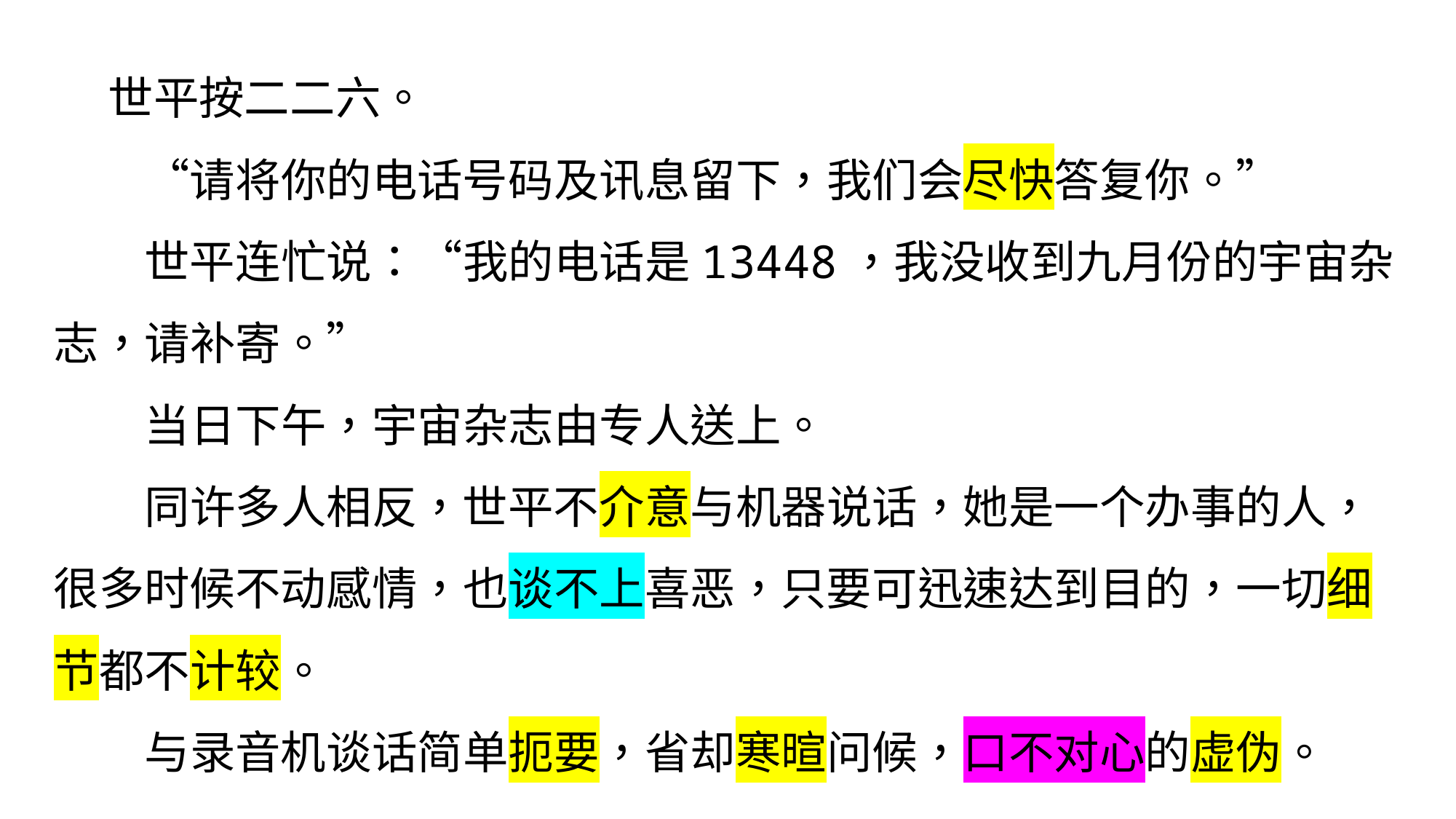

世平按二二六。
　　“请将你的电话号码及讯息留下，我们会尽快答复你。”
　　世平连忙说：“我的电话是13448，我没收到九月份的宇宙杂志，请补寄。”
　　当日下午，宇宙杂志由专人送上。
　　同许多人相反，世平不介意与机器说话，她是一个办事的人，很多时候不动感情，也谈不上喜恶，只要可迅速达到目的，一切细节都不计较。
　　与录音机谈话简单扼要，省却寒暄问候，口不对心的虚伪。